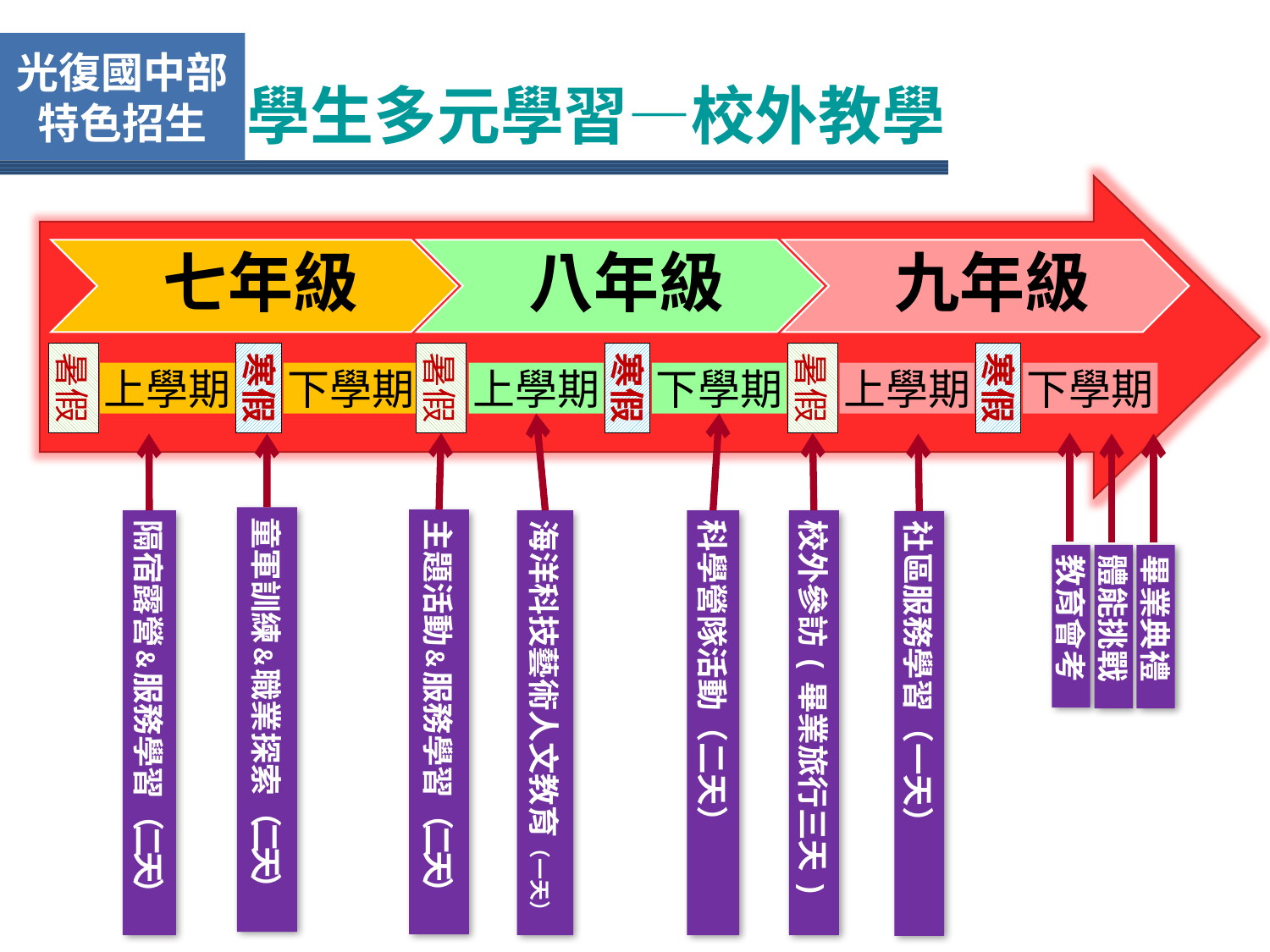

光復國中部
特色招生
學生多元學習—校外教學

七年級
八年級
九年級
上學期
下學期
上學期
下學期
上學期
下學期
暑假
寒假
暑假
寒假
暑假
寒假
主題活動＆服務學習（二天）
教育會考
海洋科技藝術人文教育（一天）
科學營隊活動（二天）
校外參訪(畢業旅行三天)
隔宿露營＆服務學習（二天）
童軍訓練＆職業探索（二天）
社區服務學習（一天）
體能挑戰
畢業典禮
競賽活動